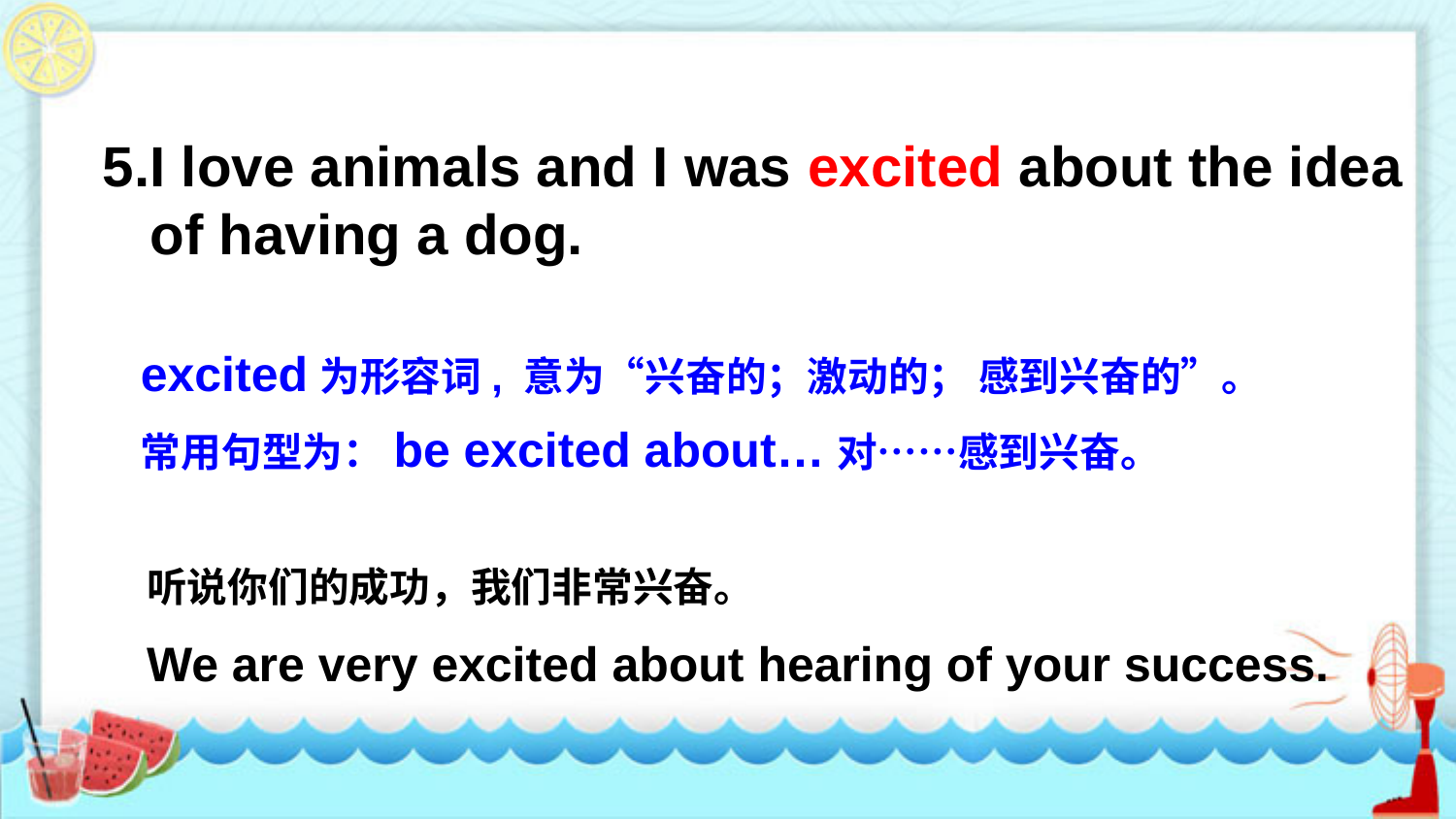

5.I love animals and I was excited about the idea
   of having a dog.
excited为形容词, 意为“兴奋的；激动的； 感到兴奋的”。
常用句型为：be excited about…对……感到兴奋。
听说你们的成功，我们非常兴奋。
We are very excited about hearing of your success.